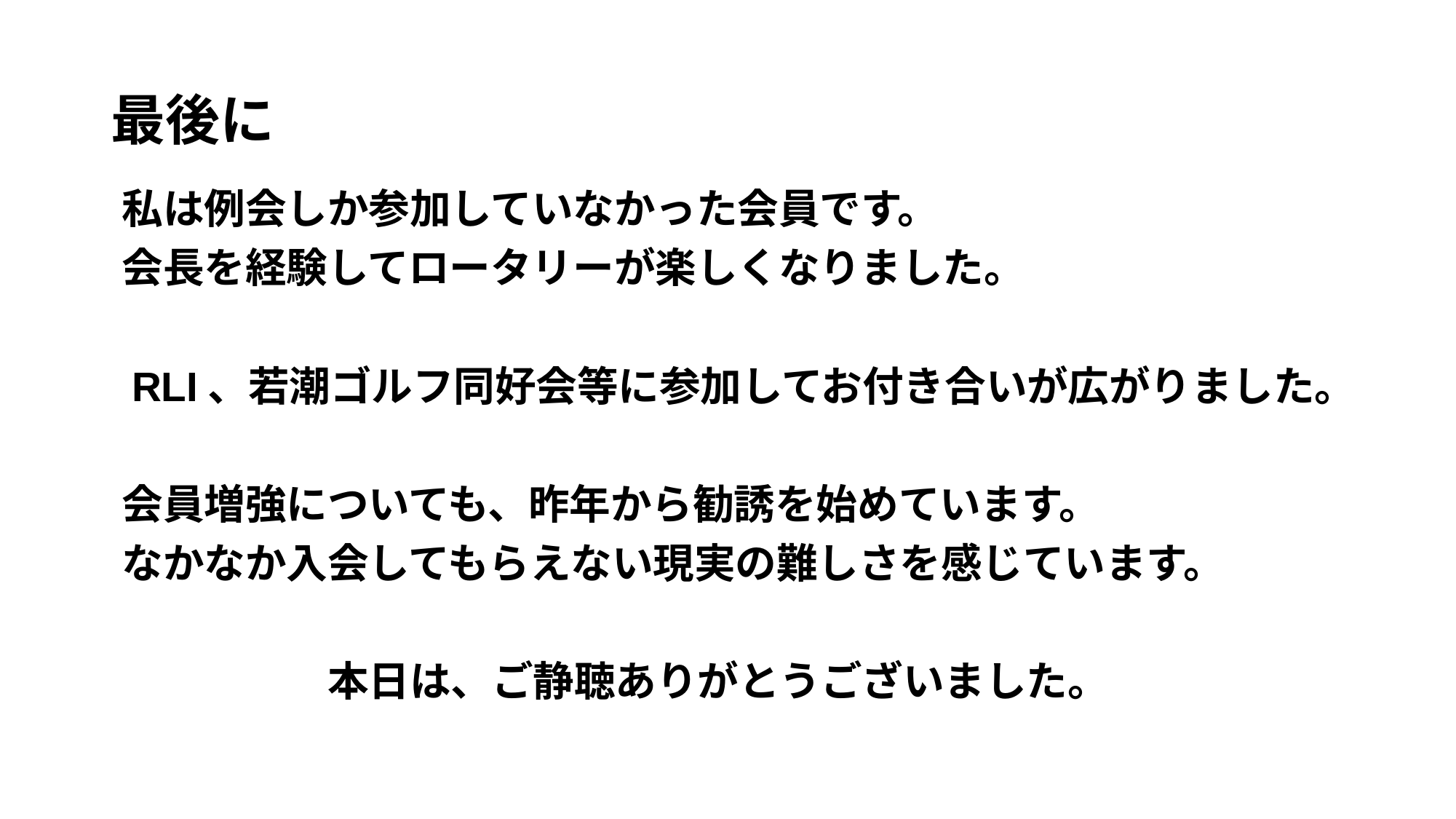

# 最後に
　私は例会しか参加していなかった会員です。
　会長を経験してロータリーが楽しくなりました。

　RLI、若潮ゴルフ同好会等に参加してお付き合いが広がりました。

　会員増強についても、昨年から勧誘を始めています。
　なかなか入会してもらえない現実の難しさを感じています。

　　　　　　本日は、ご静聴ありがとうございました。